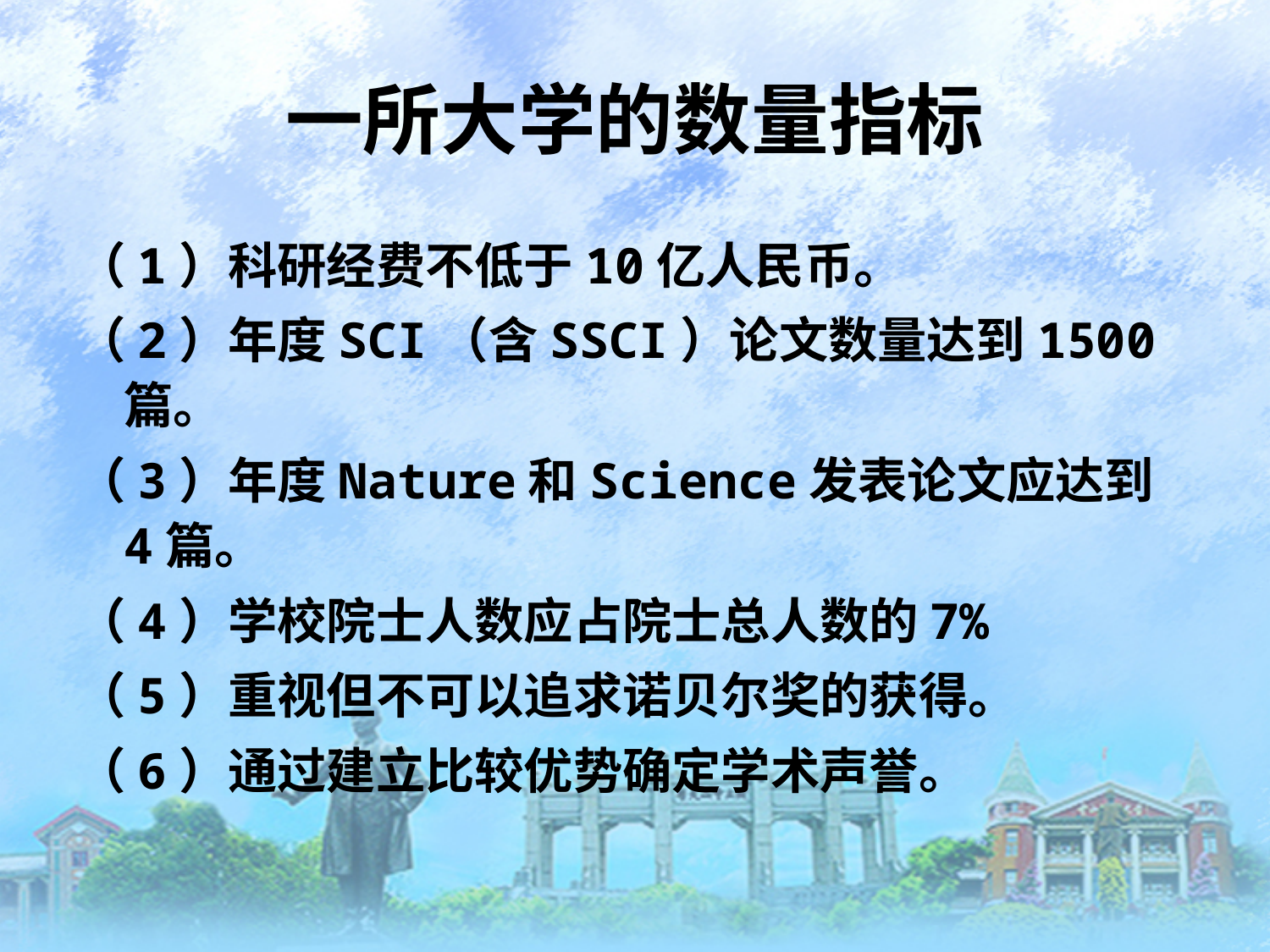

# 一所大学的数量指标
（1）科研经费不低于10亿人民币。
（2）年度SCI（含SSCI）论文数量达到1500篇。
（3）年度Nature和Science发表论文应达到4篇。
（4）学校院士人数应占院士总人数的7%
（5）重视但不可以追求诺贝尔奖的获得。
（6）通过建立比较优势确定学术声誉。